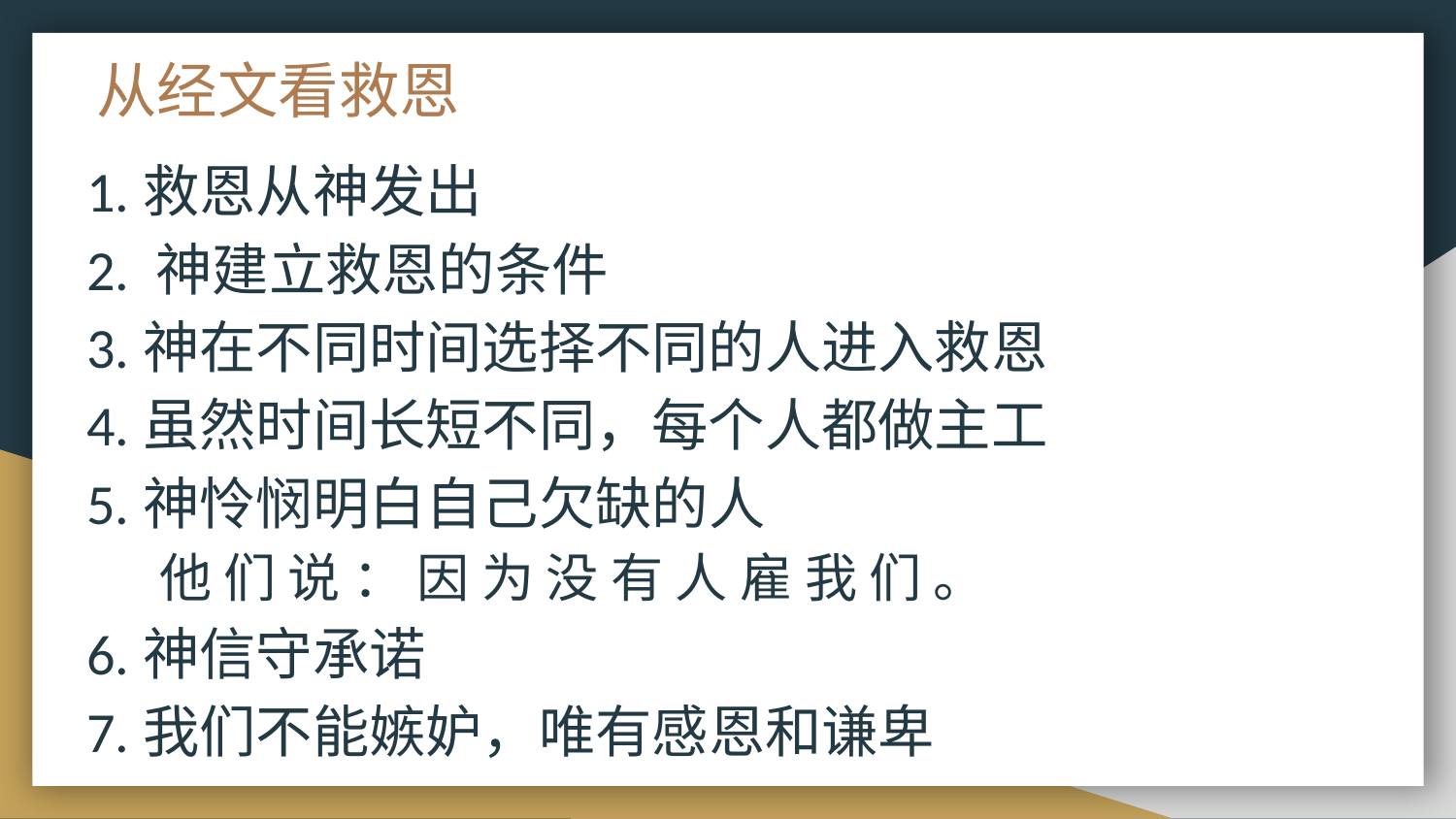

# 从经文看救恩
1.救恩从神发出
2. 神建立救恩的条件
3.神在不同时间选择不同的人进入救恩
4.虽然时间长短不同，每个人都做主工
5.神怜悯明白自己欠缺的人
他 们 说 ： 因 为 没 有 人 雇 我 们 。
6.神信守承诺
7.我们不能嫉妒，唯有感恩和谦卑